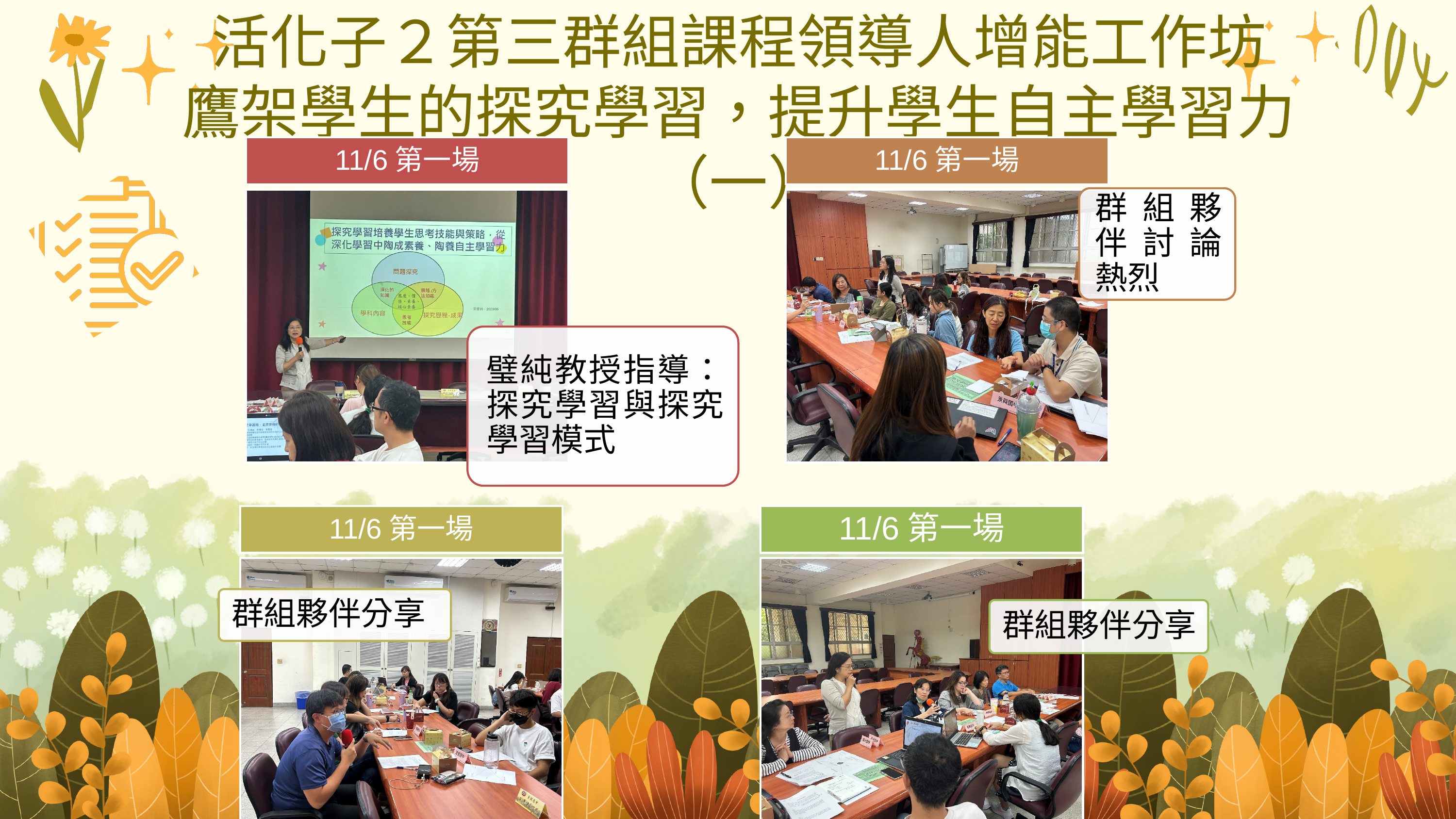

活化子２第三群組課程領導人增能工作坊
鷹架學生的探究學習，提升學生自主學習力（一）

璧純教授指導：探究學習與探究學習模式
11/6第一場
群組夥伴討論熱烈
11/6第一場
群組夥伴分享
11/6第一場
群組夥伴分享
11/6第一場